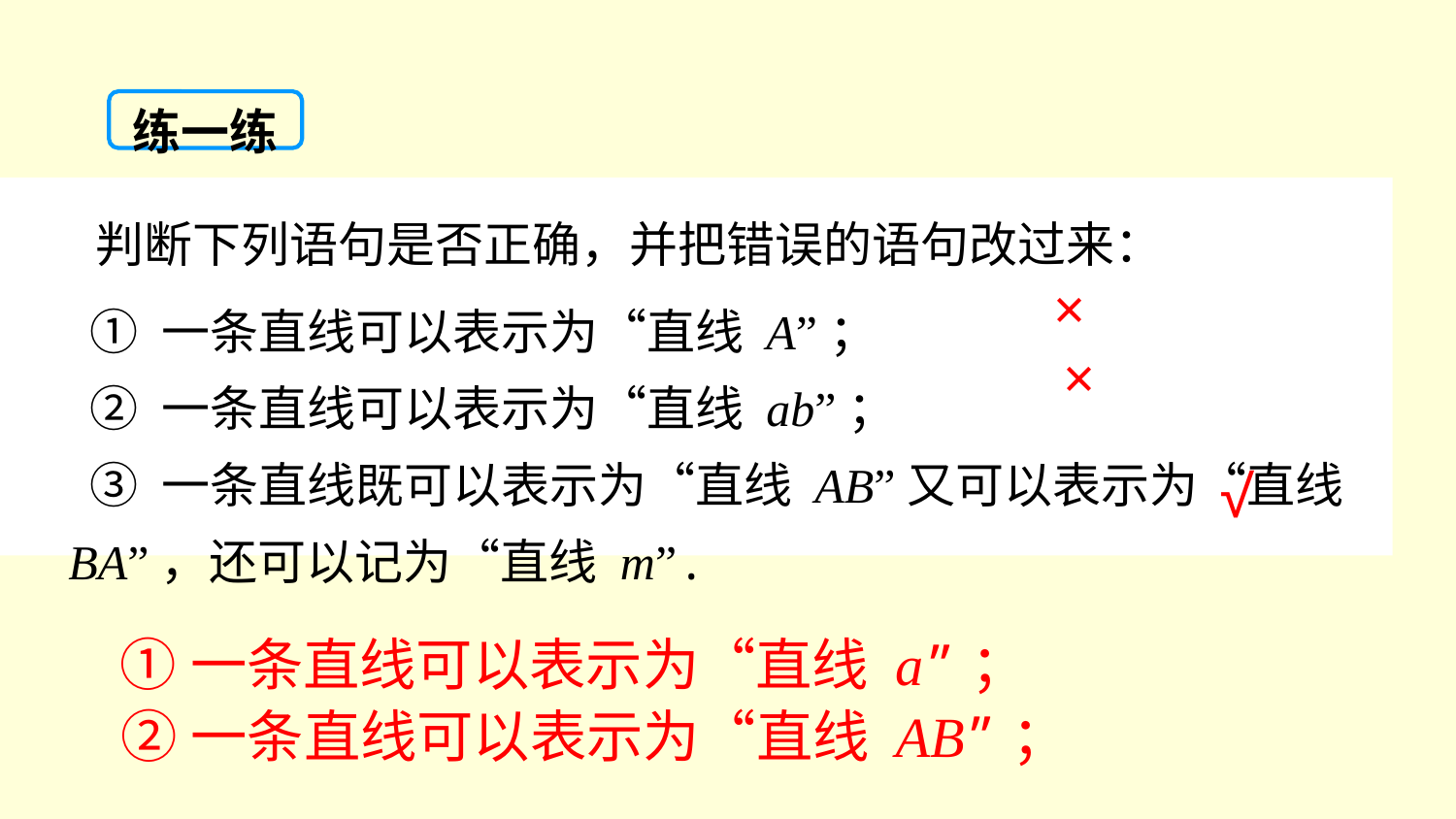

练一练
        判断下列语句是否正确，并把错误的语句改过来：
       ① 一条直线可以表示为“直线 A”；
       ② 一条直线可以表示为“直线 ab”；
       ③ 一条直线既可以表示为“直线 AB”又可以表示为“直线 BA”，还可以记为“直线 m”.
×
×
√
①一条直线可以表示为“直线 a”；
②一条直线可以表示为“直线 AB”；